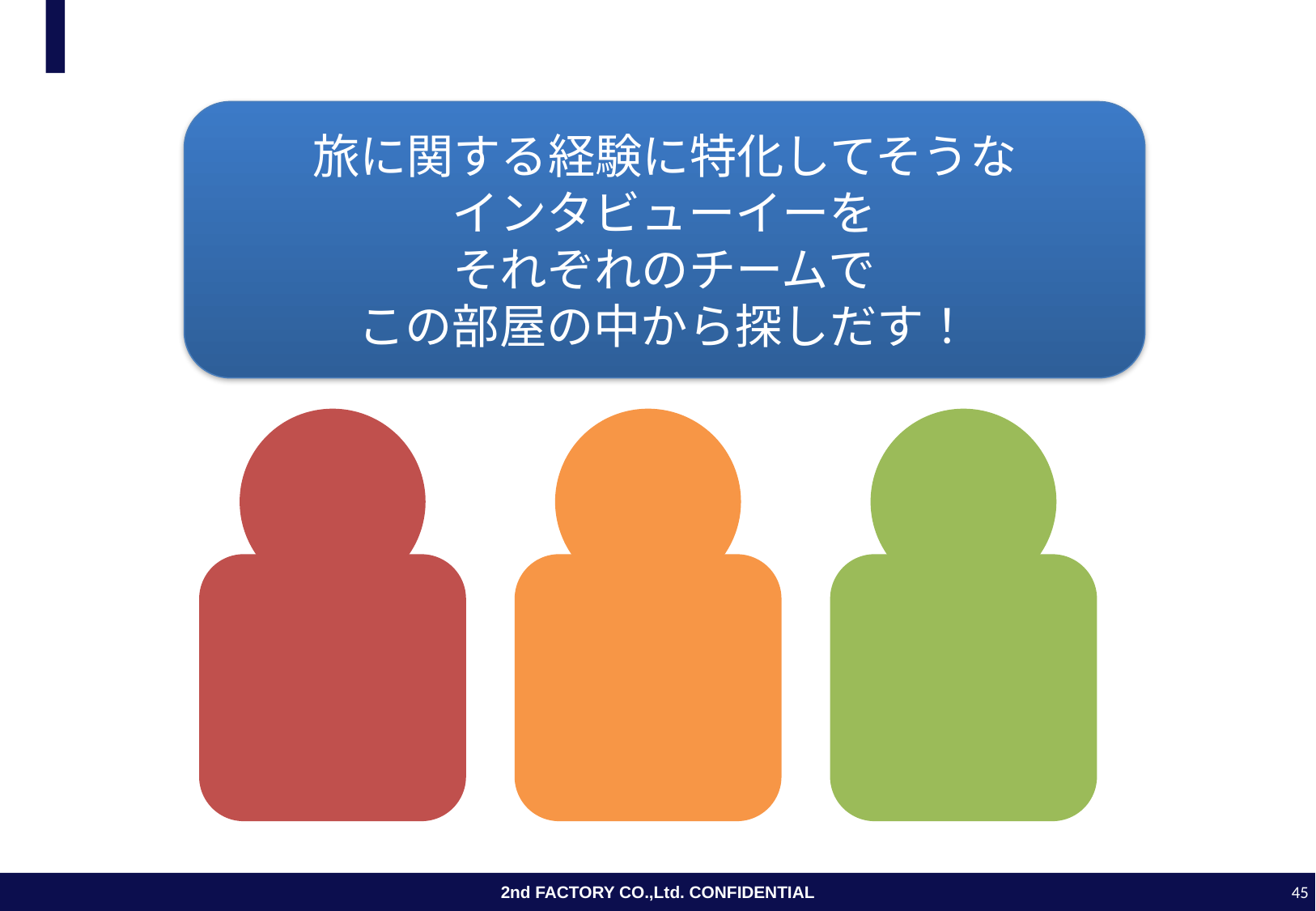

#
旅に関する経験に特化してそうな
インタビューイーを
それぞれのチームで
この部屋の中から探しだす！